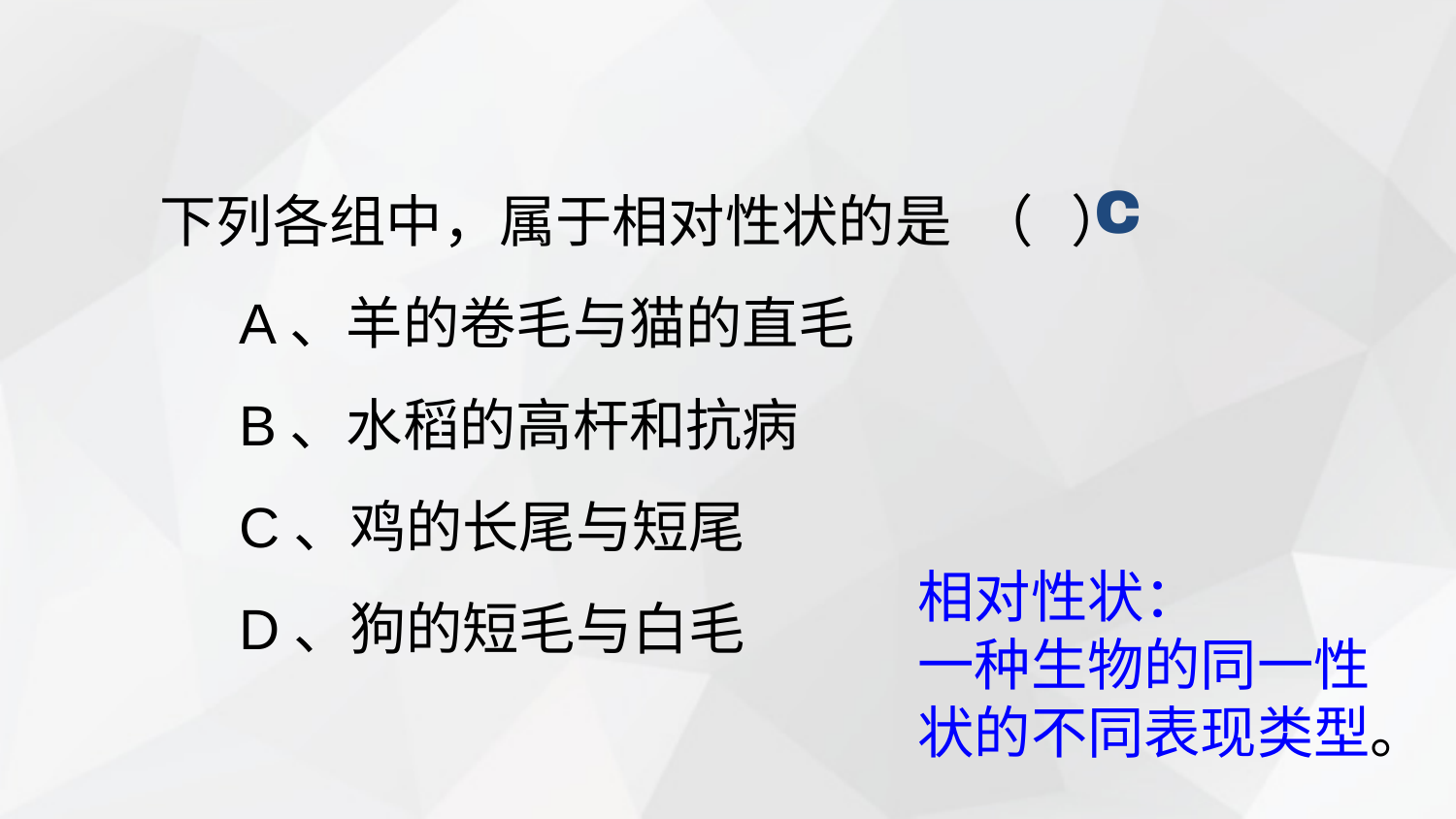

下列各组中，属于相对性状的是  （   ）
     A、羊的卷毛与猫的直毛
     B、水稻的高杆和抗病
     C、鸡的长尾与短尾
     D、狗的短毛与白毛
C
相对性状：
一种生物的同一性状的不同表现类型。